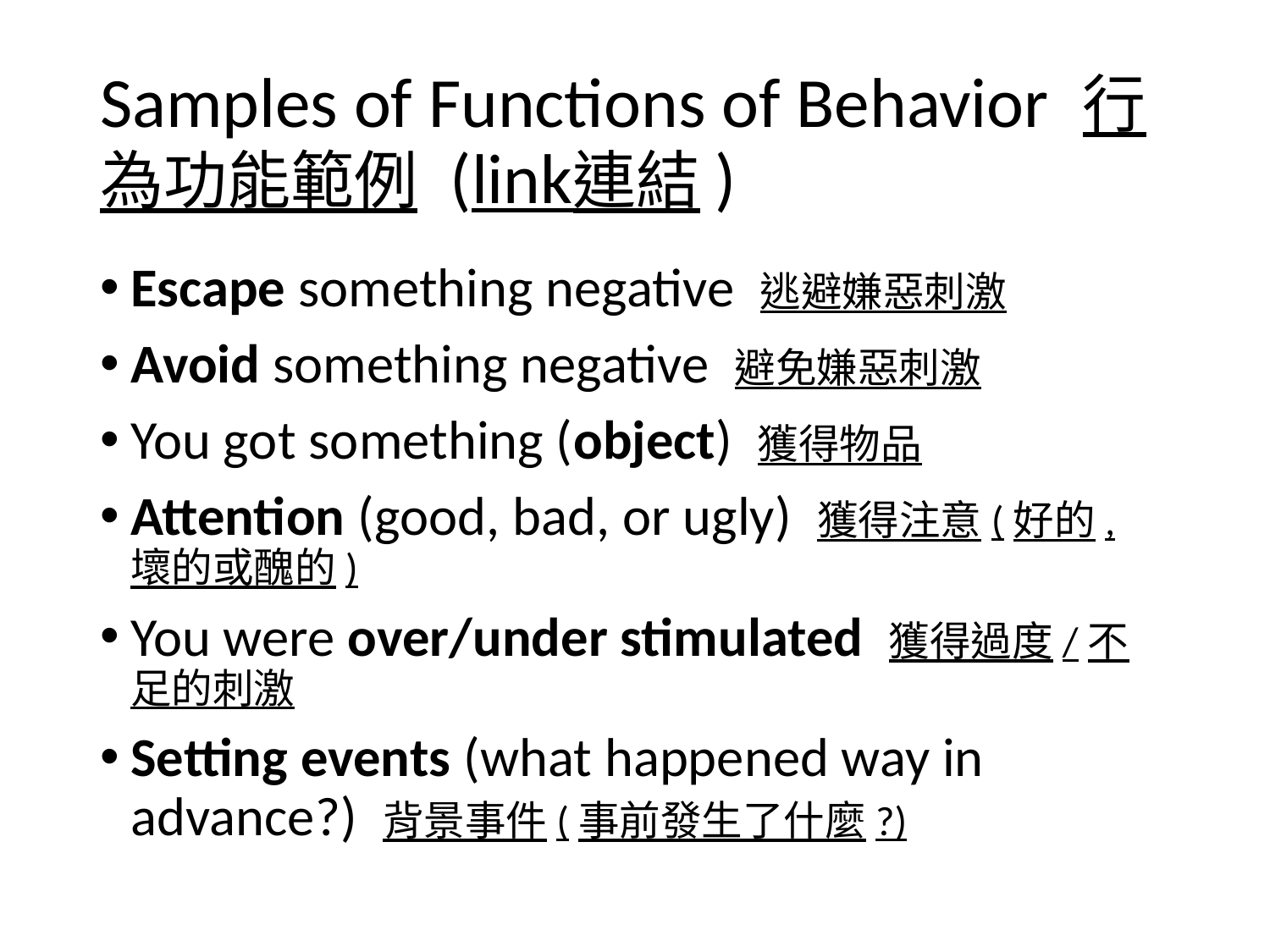

# Samples of Functions of Behavior 行為功能範例 (link連結)
Escape something negative 逃避嫌惡刺激
Avoid something negative 避免嫌惡刺激
You got something (object) 獲得物品
Attention (good, bad, or ugly) 獲得注意(好的, 壞的或醜的)
You were over/under stimulated 獲得過度/不足的刺激
Setting events (what happened way in advance?) 背景事件(事前發生了什麼?)